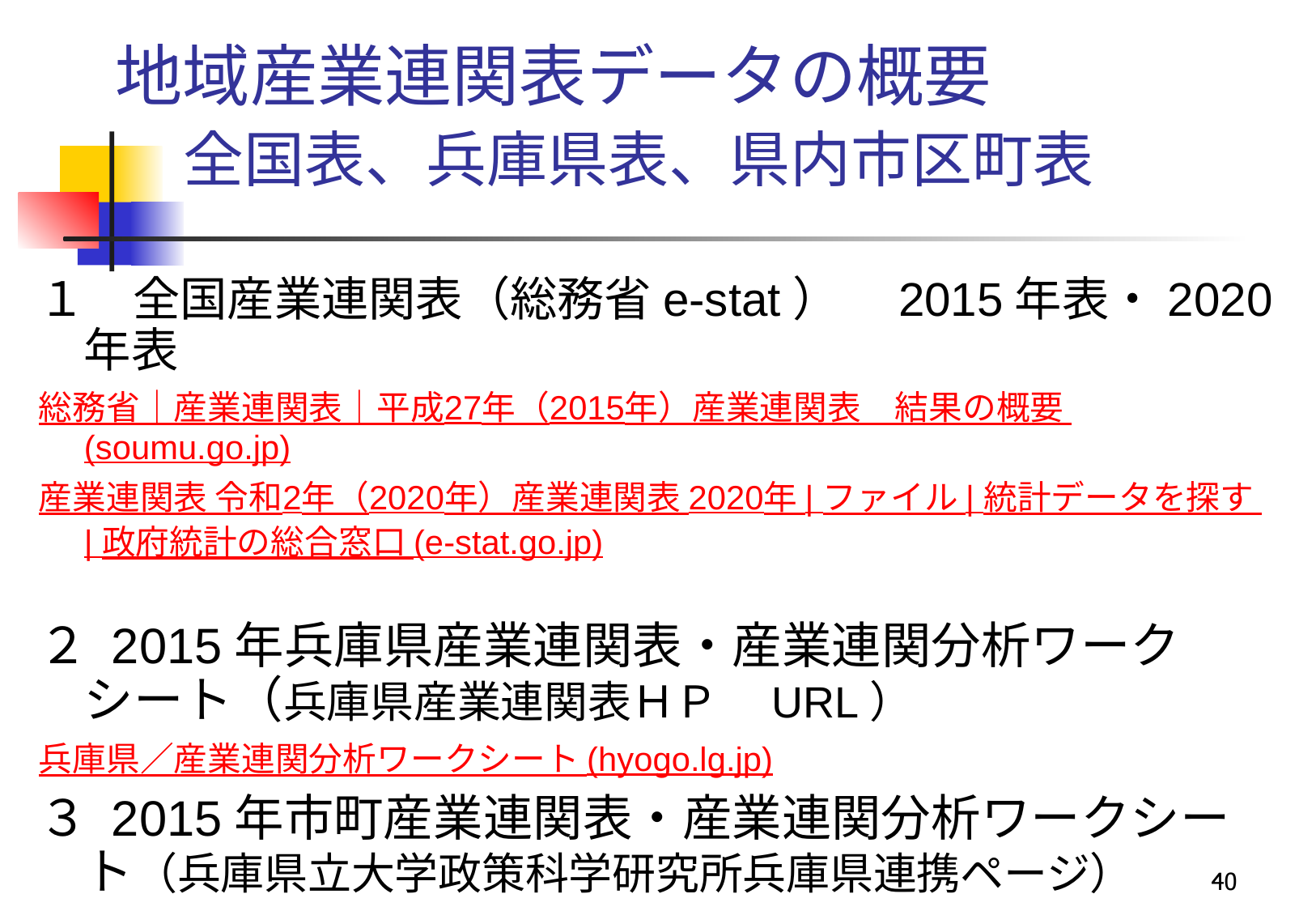

地域産業連関表データの概要
　全国表、兵庫県表、県内市区町表
１　全国産業連関表（総務省e-stat）　2015年表・2020年表
総務省｜産業連関表｜平成27年（2015年）産業連関表　結果の概要 (soumu.go.jp)
産業連関表 令和2年（2020年）産業連関表 2020年 | ファイル | 統計データを探す | 政府統計の総合窓口 (e-stat.go.jp)

２ 2015年兵庫県産業連関表・産業連関分析ワークシート（兵庫県産業連関表ＨＰ　URL）
兵庫県／産業連関分析ワークシート (hyogo.lg.jp)
３ 2015年市町産業連関表・産業連関分析ワークシート（兵庫県立大学政策科学研究所兵庫県連携ページ）
産業連関表：兵庫県市町別産業分析ワークシート | 兵庫県立大学 政策科学研究所 (ips-u-hyogo.jp)

40